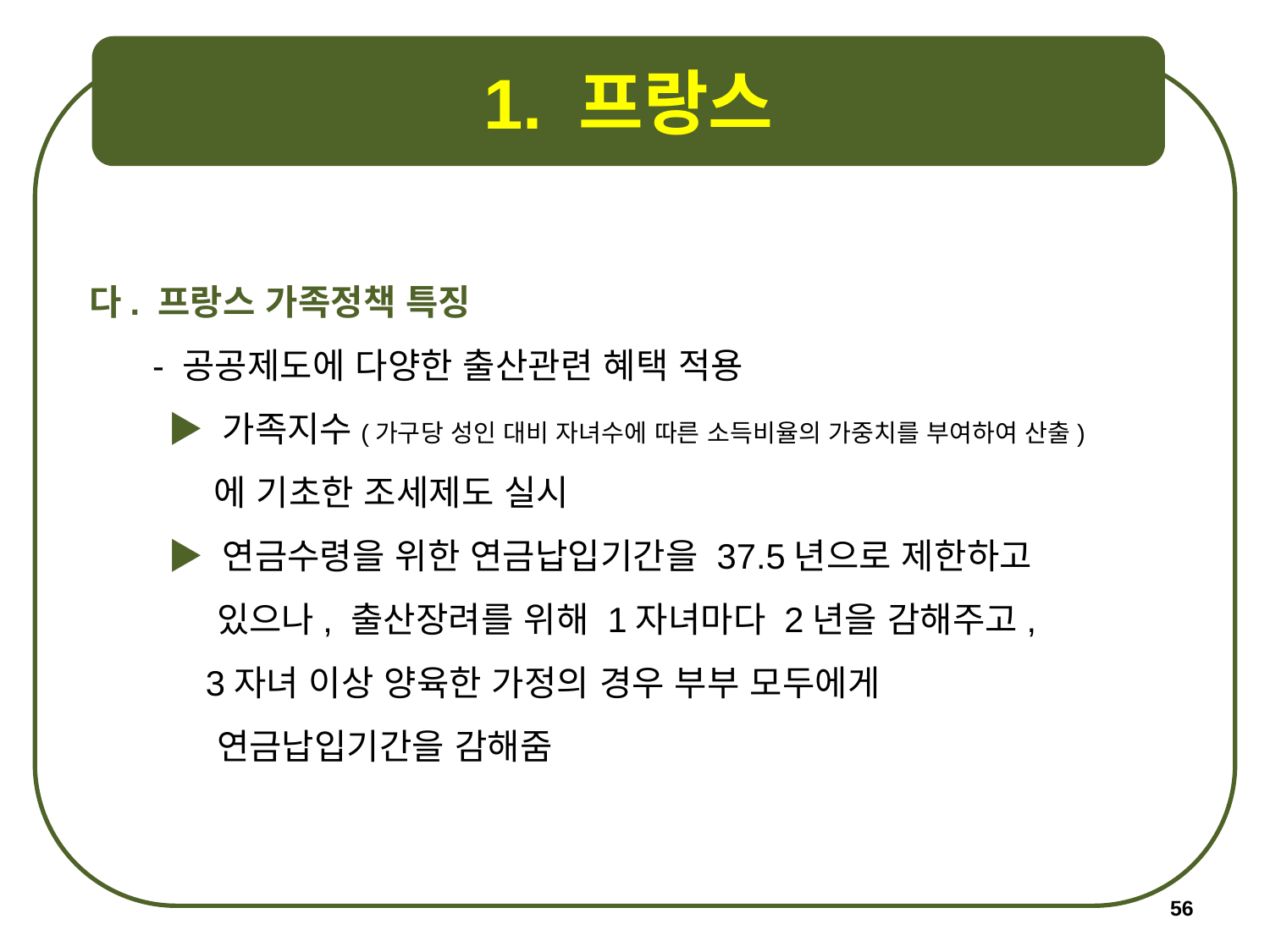

1. 프랑스
다. 프랑스 가족정책 특징 □ 공공제도에 다양한 출산관련 혜택 적용
- 공공제도에 다양한 출산관련 혜택 적용
        ▶ 가족지수(가구당 성인 대비 자녀수에 따른 소득비율의 가중치를 부여하여 산출)
                 에 기초한 조세제도 실시
        ▶ 연금수령을 위한 연금납입기간을 37.5년으로 제한하고
            있으나, 출산장려를 위해 1자녀마다 2년을 감해주고,
            3자녀 이상 양육한 가정의 경우 부부 모두에게
            연금납입기간을 감해줌
56